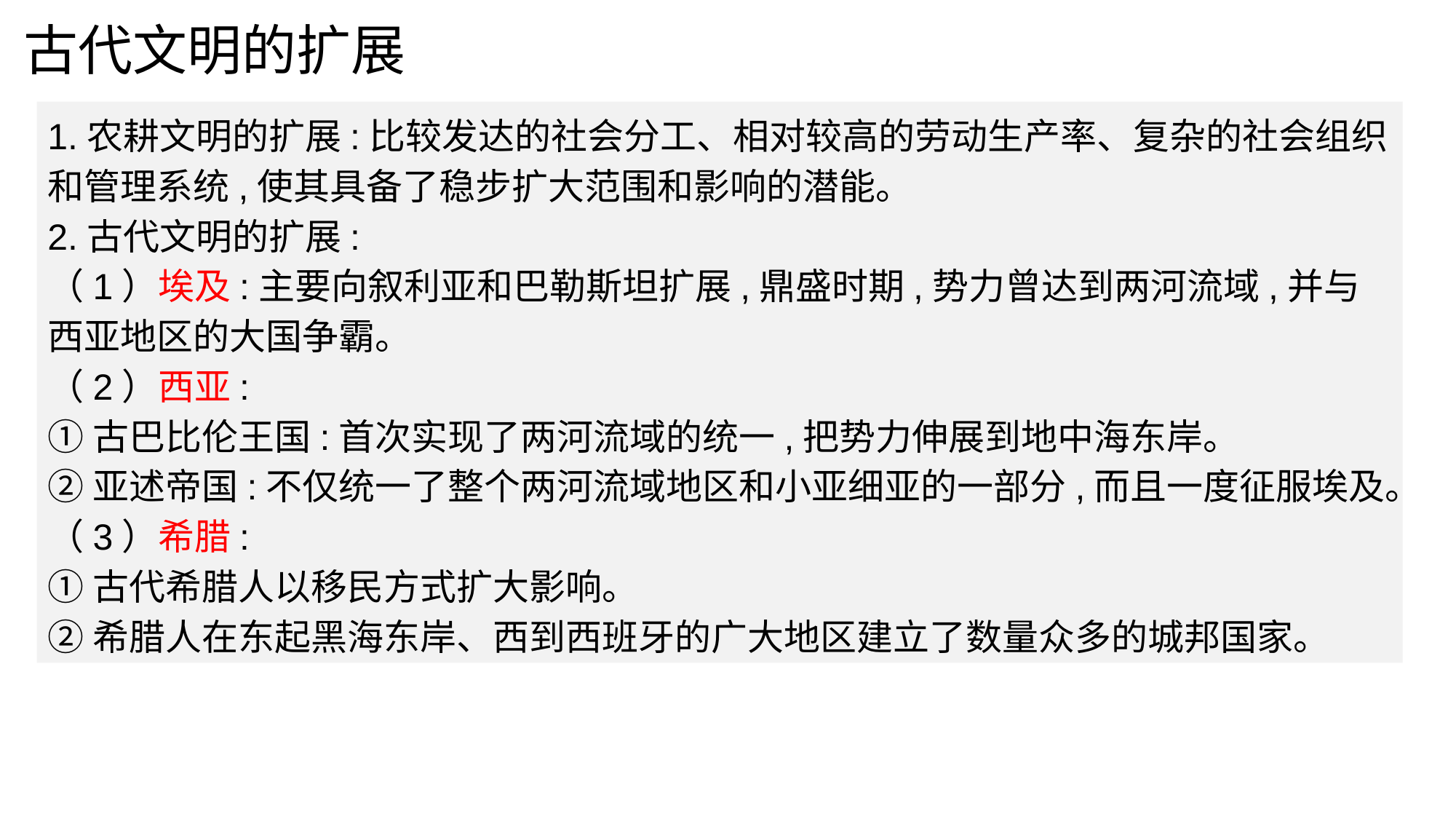

古代文明的扩展
1.农耕文明的扩展:比较发达的社会分工、相对较高的劳动生产率、复杂的社会组织和管理系统,使其具备了稳步扩大范围和影响的潜能。
2.古代文明的扩展:
（1）埃及:主要向叙利亚和巴勒斯坦扩展,鼎盛时期,势力曾达到两河流域,并与西亚地区的大国争霸。
（2）西亚:
①古巴比伦王国:首次实现了两河流域的统一,把势力伸展到地中海东岸。
②亚述帝国:不仅统一了整个两河流域地区和小亚细亚的一部分,而且一度征服埃及。
（3）希腊:
①古代希腊人以移民方式扩大影响。
②希腊人在东起黑海东岸、西到西班牙的广大地区建立了数量众多的城邦国家。